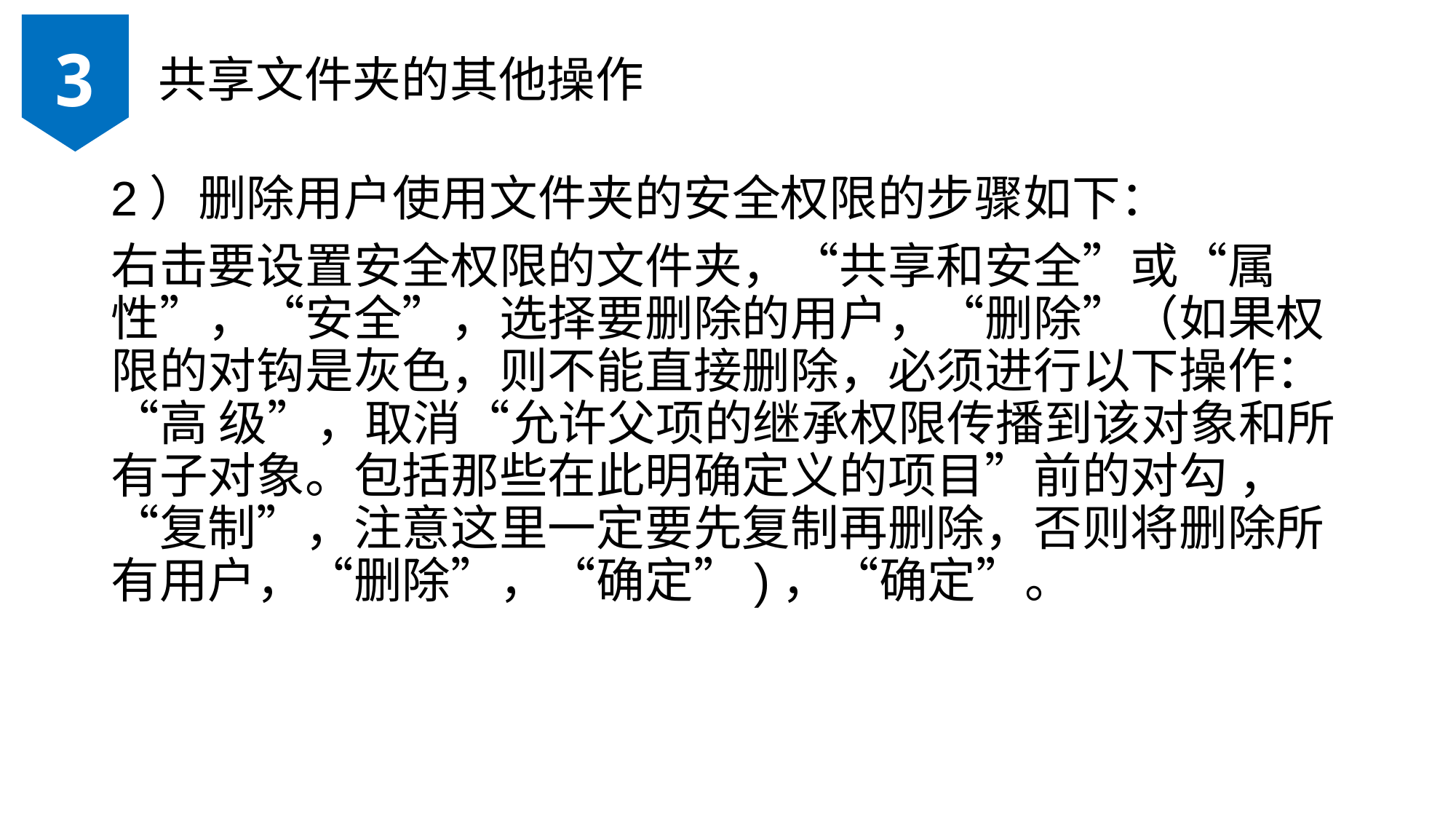

3

共享文件夹的其他操作
2）删除用户使用文件夹的安全权限的步骤如下：
右击要设置安全权限的文件夹，“共享和安全”或“属性”，“安全”，选择要删除的用户，“删除”（如果权限的对钩是灰色，则不能直接删除，必须进行以下操作：“高 级”，取消“允许父项的继承权限传播到该对象和所有子对象。包括那些在此明确定义的项目”前的对勾 ，“复制”，注意这里一定要先复制再删除，否则将删除所有用户，“删除”，“确定”)，“确定”。